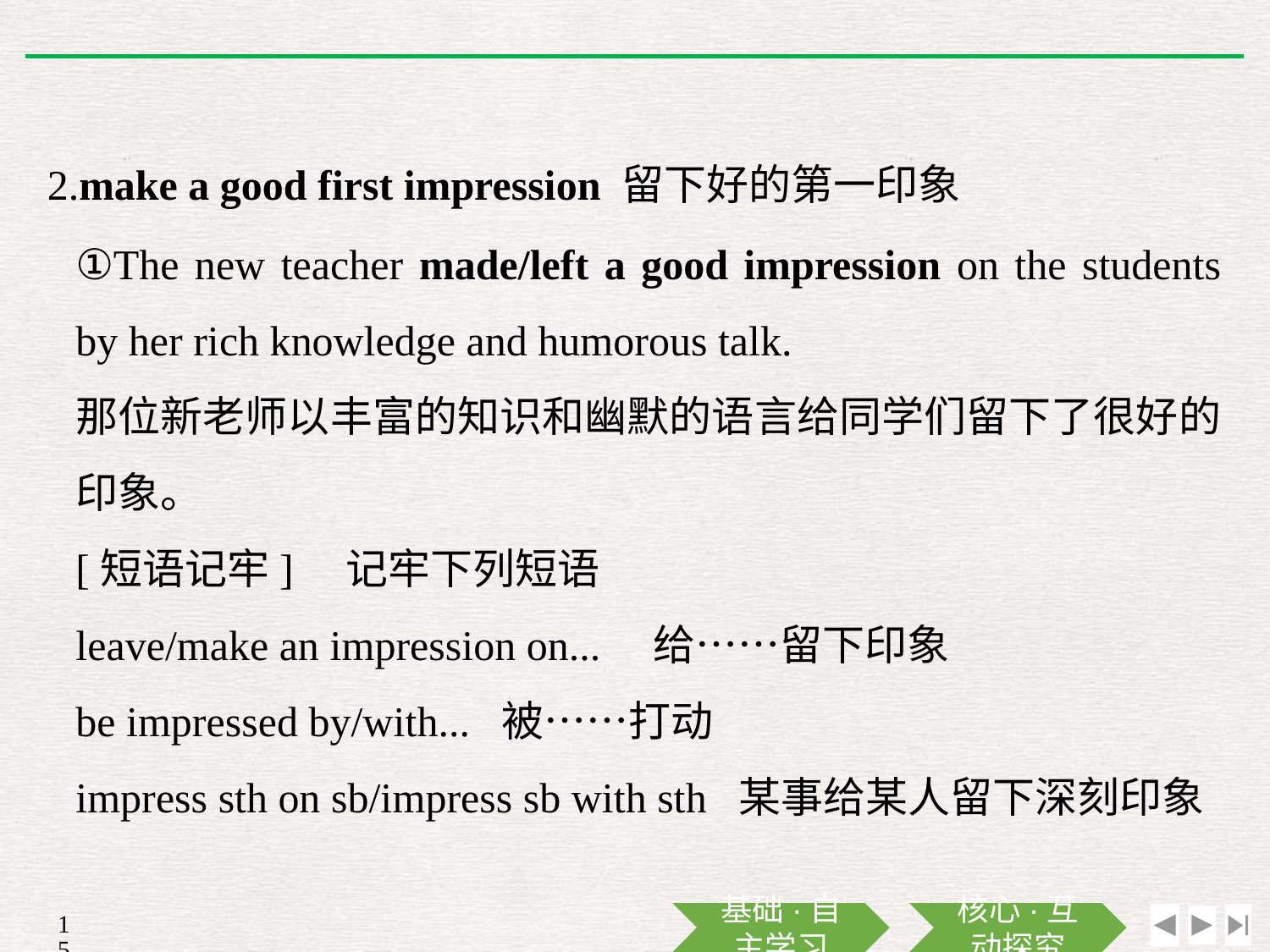

2.make a good first impression 留下好的第一印象
①The new teacher made/left a good impression on the students by her rich knowledge and humorous talk.
那位新老师以丰富的知识和幽默的语言给同学们留下了很好的印象。
[短语记牢]　记牢下列短语
leave/make an impression on...　给……留下印象
be impressed by/with...  被……打动
impress sth on sb/impress sb with sth  某事给某人留下深刻印象